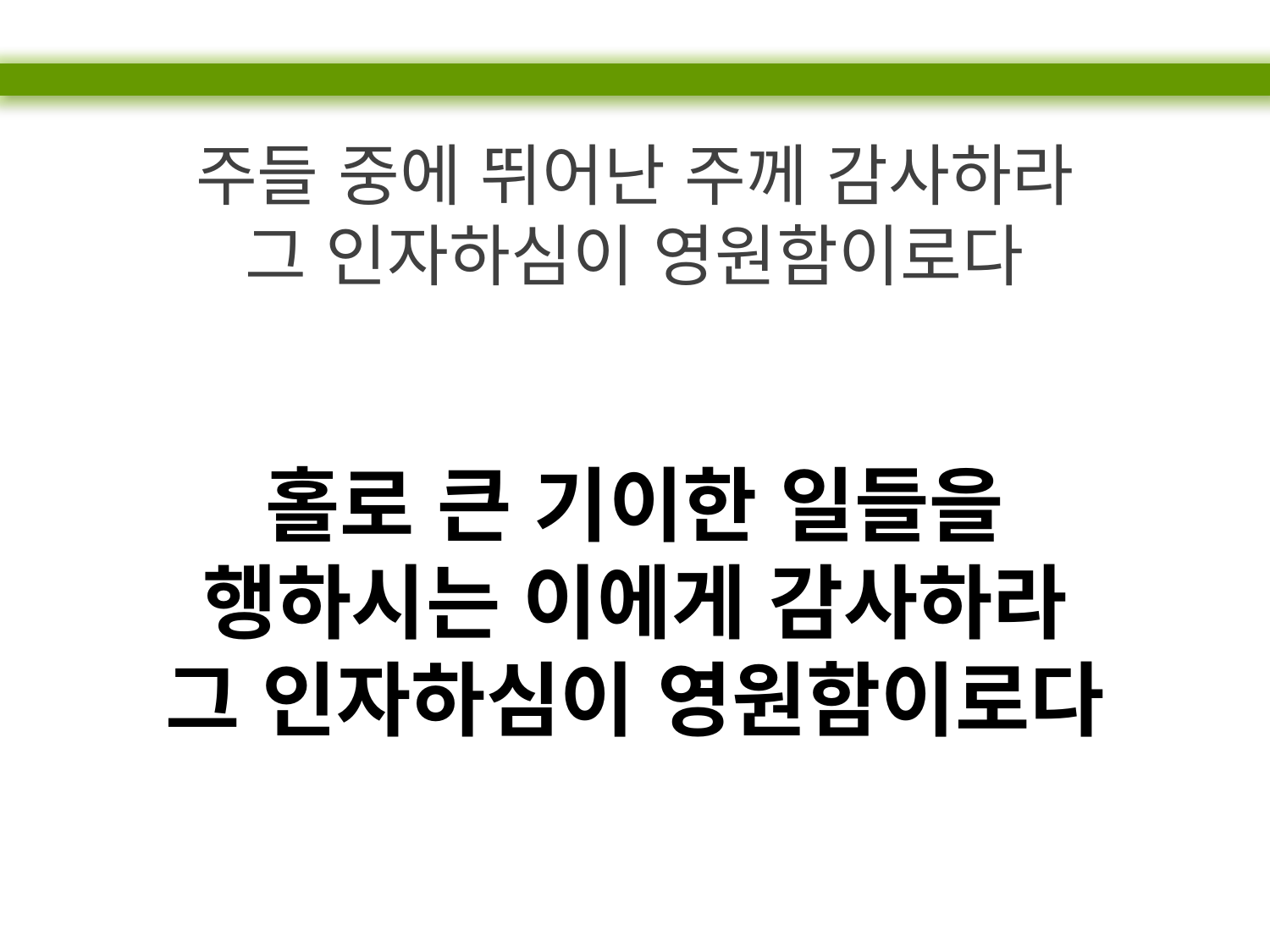

주들 중에 뛰어난 주께 감사하라
그 인자하심이 영원함이로다
홀로 큰 기이한 일들을
행하시는 이에게 감사하라
그 인자하심이 영원함이로다